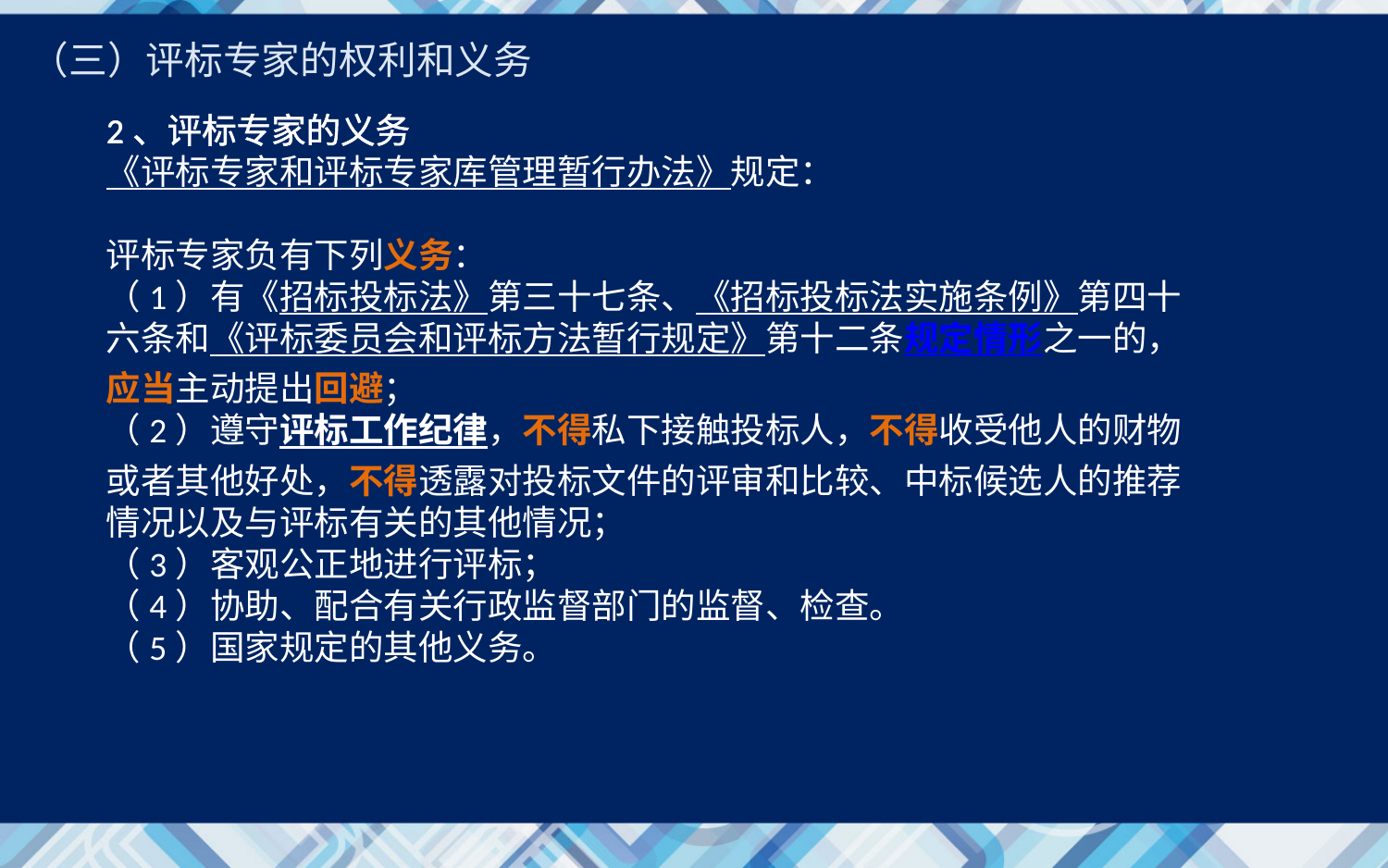

（三）评标专家的权利和义务
2、评标专家的义务
《评标专家和评标专家库管理暂行办法》规定：

评标专家负有下列义务：
（1）有《招标投标法》第三十七条、《招标投标法实施条例》第四十六条和《评标委员会和评标方法暂行规定》第十二条规定情形之一的，应当主动提出回避；
（2）遵守评标工作纪律，不得私下接触投标人，不得收受他人的财物或者其他好处，不得透露对投标文件的评审和比较、中标候选人的推荐情况以及与评标有关的其他情况；
（3）客观公正地进行评标；
（4）协助、配合有关行政监督部门的监督、检查。
（5）国家规定的其他义务。